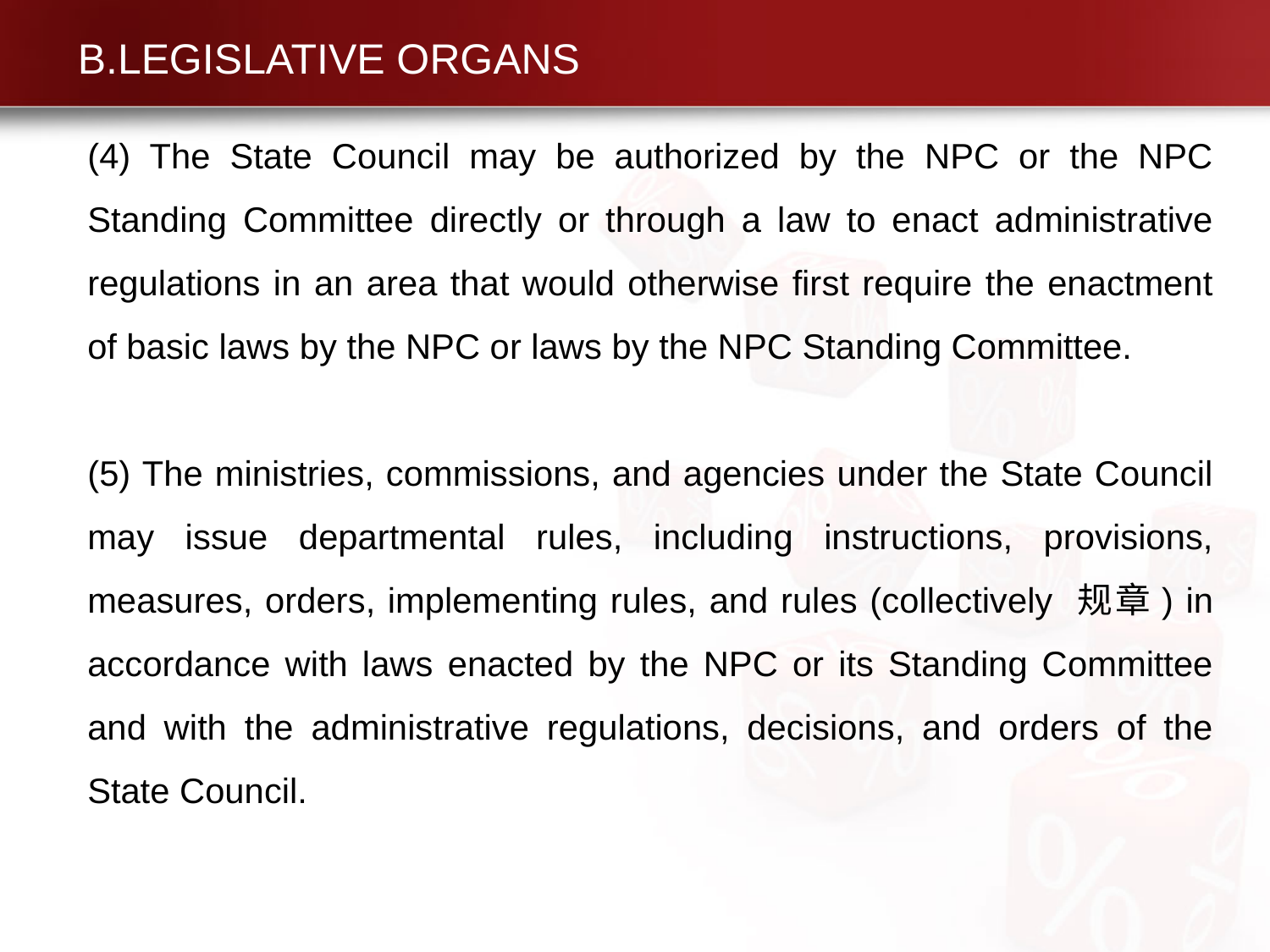

# B.LEGISLATIVE ORGANS
(4) The State Council may be authorized by the NPC or the NPC Standing Committee directly or through a law to enact administrative regulations in an area that would otherwise first require the enactment of basic laws by the NPC or laws by the NPC Standing Committee.

(5) The ministries, commissions, and agencies under the State Council may issue departmental rules, including instructions, provisions, measures, orders, implementing rules, and rules (collectively 规章) in accordance with laws enacted by the NPC or its Standing Committee and with the administrative regulations, decisions, and orders of the State Council.